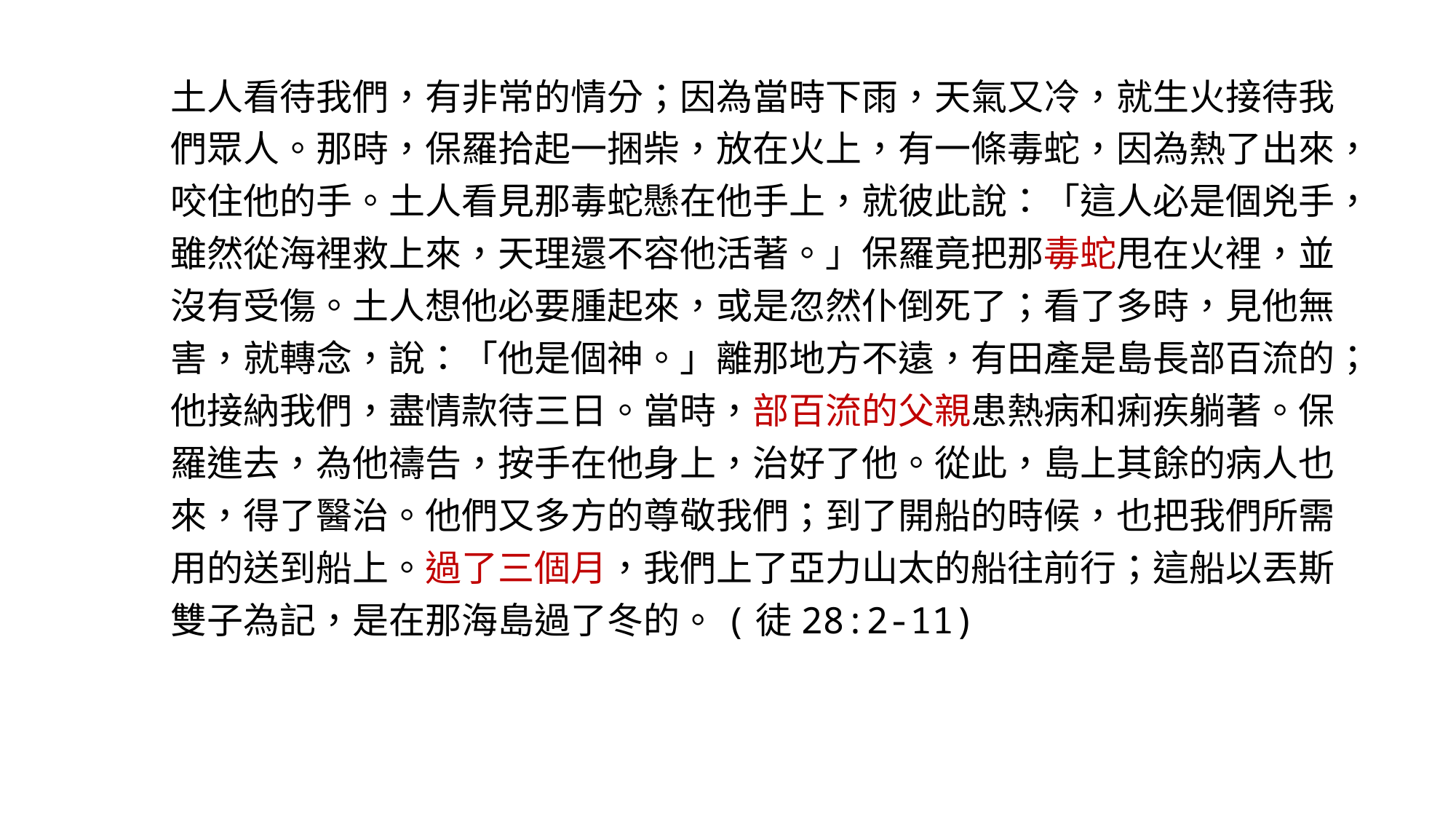

土人看待我們，有非常的情分；因為當時下雨，天氣又冷，就生火接待我們眾人。那時，保羅拾起一捆柴，放在火上，有一條毒蛇，因為熱了出來，咬住他的手。土人看見那毒蛇懸在他手上，就彼此說：「這人必是個兇手，雖然從海裡救上來，天理還不容他活著。」保羅竟把那毒蛇甩在火裡，並沒有受傷。土人想他必要腫起來，或是忽然仆倒死了；看了多時，見他無害，就轉念，說：「他是個神。」離那地方不遠，有田產是島長部百流的；他接納我們，盡情款待三日。當時，部百流的父親患熱病和痢疾躺著。保羅進去，為他禱告，按手在他身上，治好了他。從此，島上其餘的病人也來，得了醫治。他們又多方的尊敬我們；到了開船的時候，也把我們所需用的送到船上。過了三個月，我們上了亞力山太的船往前行；這船以丟斯雙子為記，是在那海島過了冬的。(徒28:2-11)